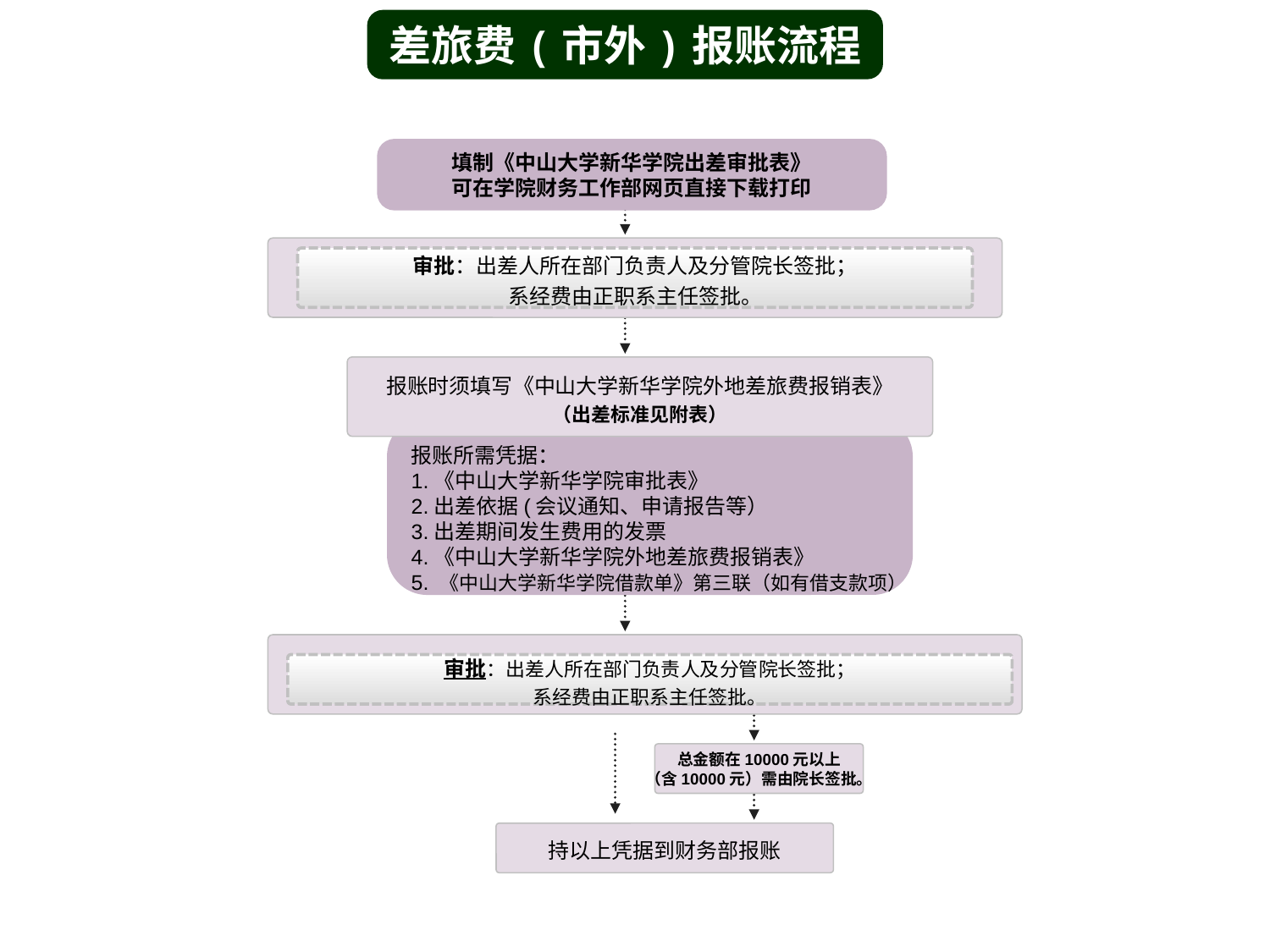

差旅费(市外)报账流程
填制《中山大学新华学院出差审批表》
可在学院财务工作部网页直接下载打印

审批：出差人所在部门负责人及分管院长签批；
系经费由正职系主任签批。

报账时须填写《中山大学新华学院外地差旅费报销表》
（出差标准见附表）

报账所需凭据：
1.《中山大学新华学院审批表》
2.出差依据(会议通知、申请报告等）
3.出差期间发生费用的发票
4.《中山大学新华学院外地差旅费报销表》
5. 《中山大学新华学院借款单》第三联（如有借支款项）

审批：出差人所在部门负责人及分管院长签批；
系经费由正职系主任签批。

总金额在10000元以上
（含10000元）需由院长签批。

持以上凭据到财务部报账